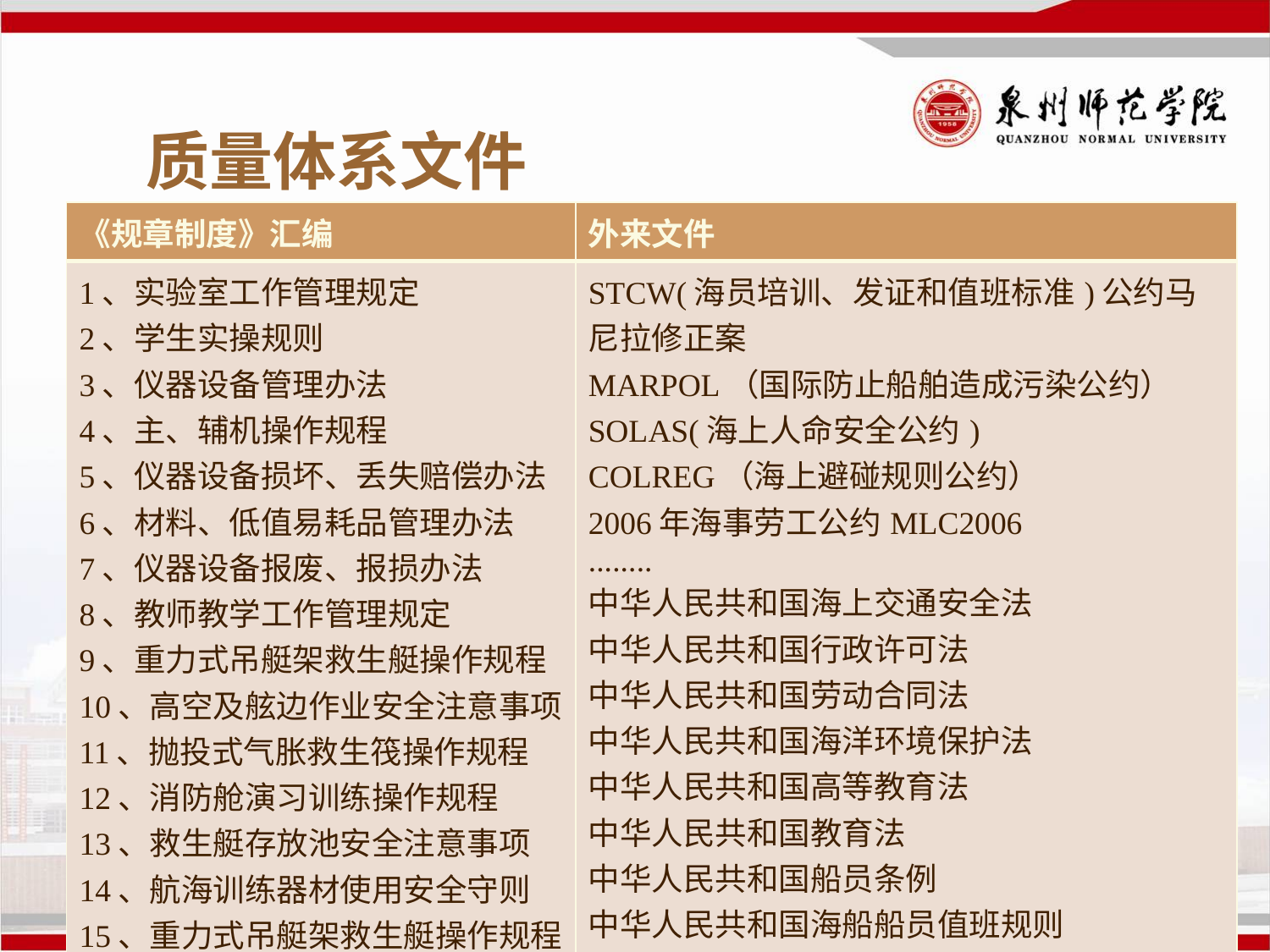

质量体系文件
| 《规章制度》汇编 | 外来文件 |
| --- | --- |
| 1、实验室工作管理规定 2、学生实操规则 3、仪器设备管理办法 4、主、辅机操作规程 5、仪器设备损坏、丢失赔偿办法 6、材料、低值易耗品管理办法 7、仪器设备报废、报损办法 8、教师教学工作管理规定 9、重力式吊艇架救生艇操作规程 10、高空及舷边作业安全注意事项 11、抛投式气胀救生筏操作规程 12、消防舱演习训练操作规程 13、救生艇存放池安全注意事项 14、航海训练器材使用安全守则 15、重力式吊艇架救生艇操作规程 16、跳台使用安全注意事项 ........ | STCW(海员培训、发证和值班标准)公约马尼拉修正案 MARPOL（国际防止船舶造成污染公约） SOLAS(海上人命安全公约) COLREG（海上避碰规则公约） 2006年海事劳工公约MLC2006 ........ 中华人民共和国海上交通安全法 中华人民共和国行政许可法 中华人民共和国劳动合同法 中华人民共和国海洋环境保护法 中华人民共和国高等教育法 中华人民共和国教育法 中华人民共和国船员条例 中华人民共和国海船船员值班规则 中华人民共和国海船船员适任考试和发证规则 中华人民共和国船员培训管理规则 |